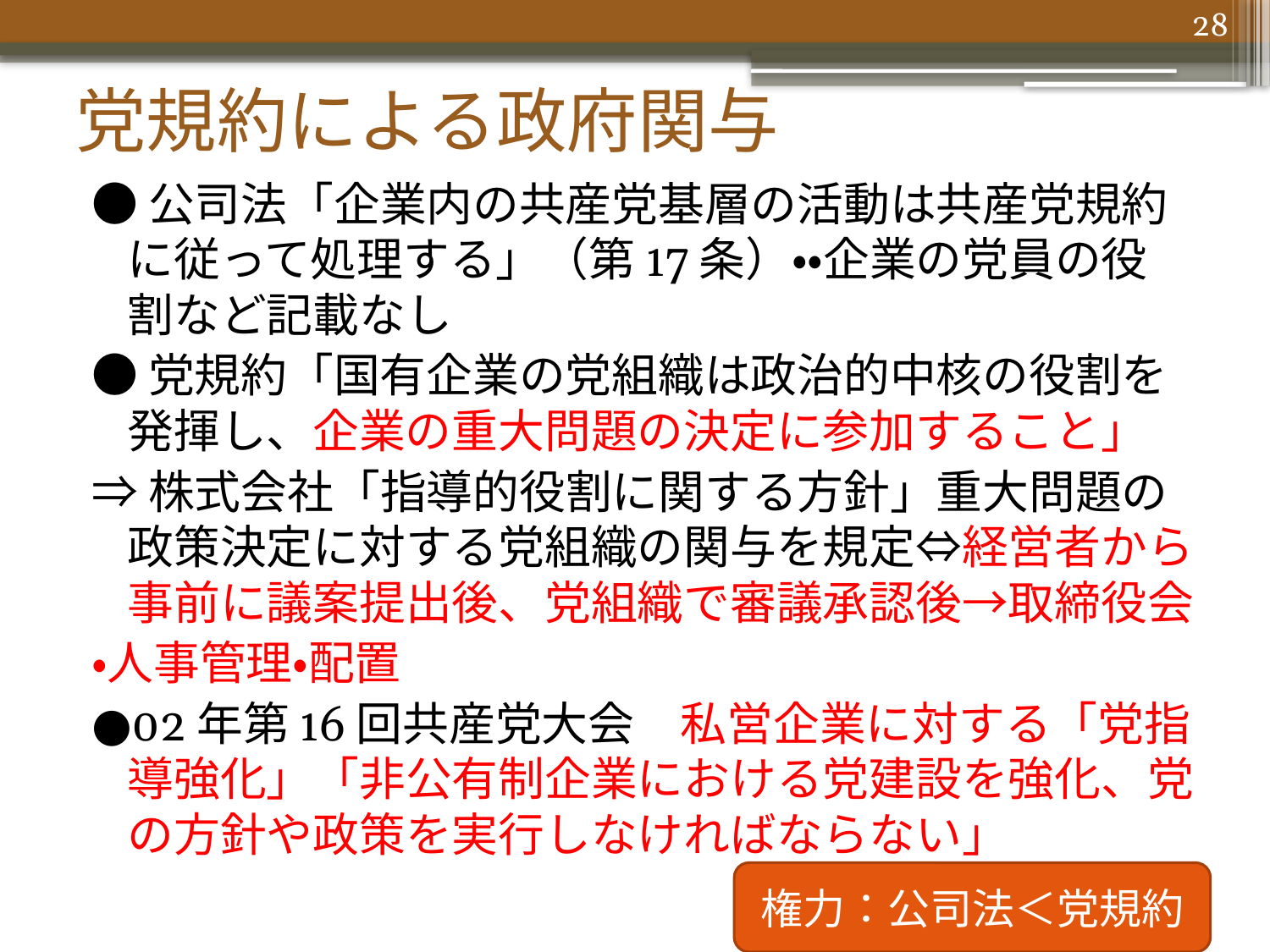

28
# 党規約による政府関与
●公司法「企業内の共産党基層の活動は共産党規約に従って処理する」（第17条）・・企業の党員の役割など記載なし
●党規約「国有企業の党組織は政治的中核の役割を発揮し、企業の重大問題の決定に参加すること」
⇒株式会社「指導的役割に関する方針」重大問題の政策決定に対する党組織の関与を規定⇔経営者から事前に議案提出後、党組織で審議承認後→取締役会
・人事管理・配置
●02年第16回共産党大会　私営企業に対する「党指導強化」「非公有制企業における党建設を強化、党の方針や政策を実行しなければならない」

権力：公司法＜党規約